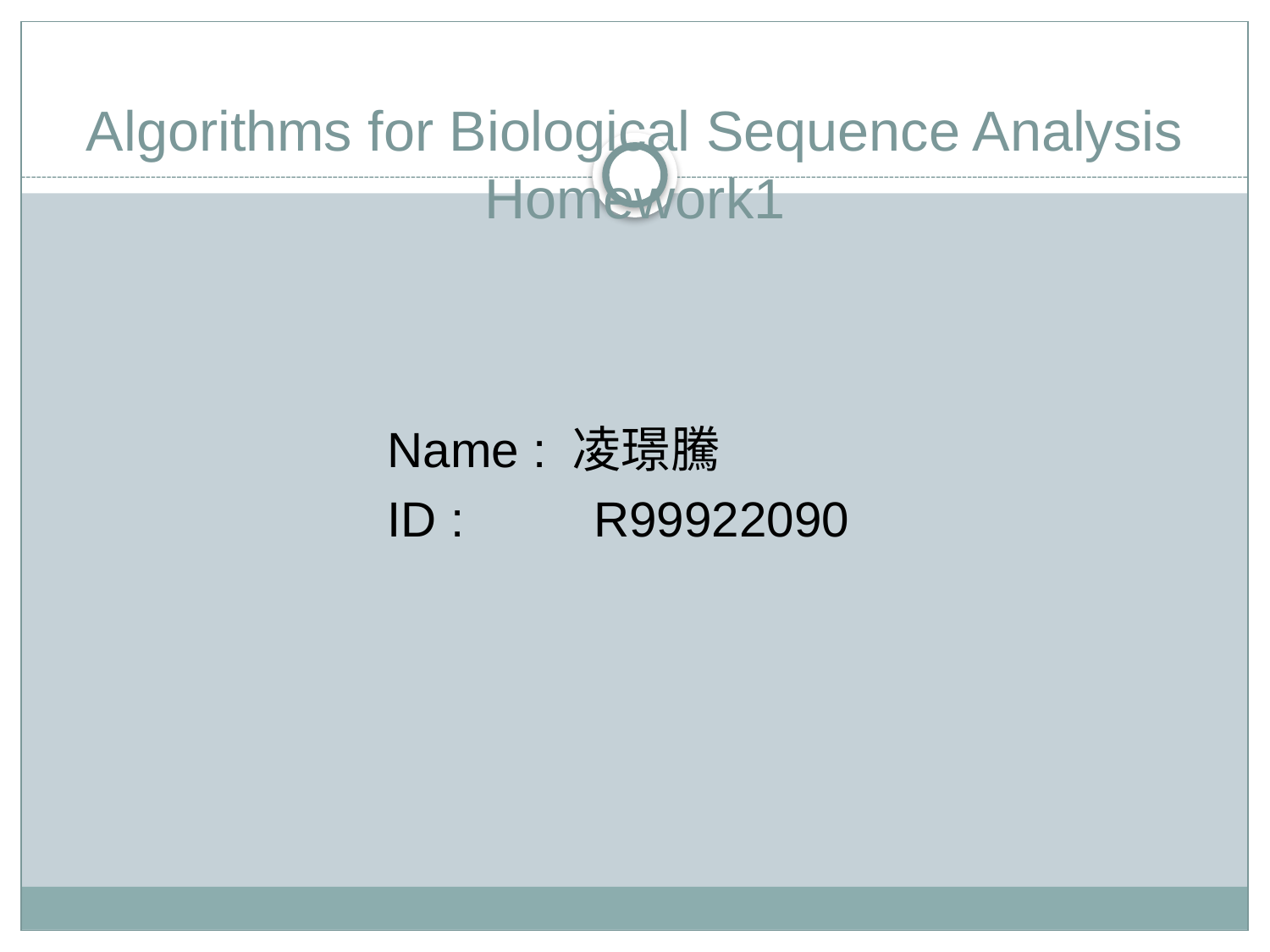

# Algorithms for Biological Sequence Analysis Homework1
Name : 凌璟騰
ID : 	   R99922090